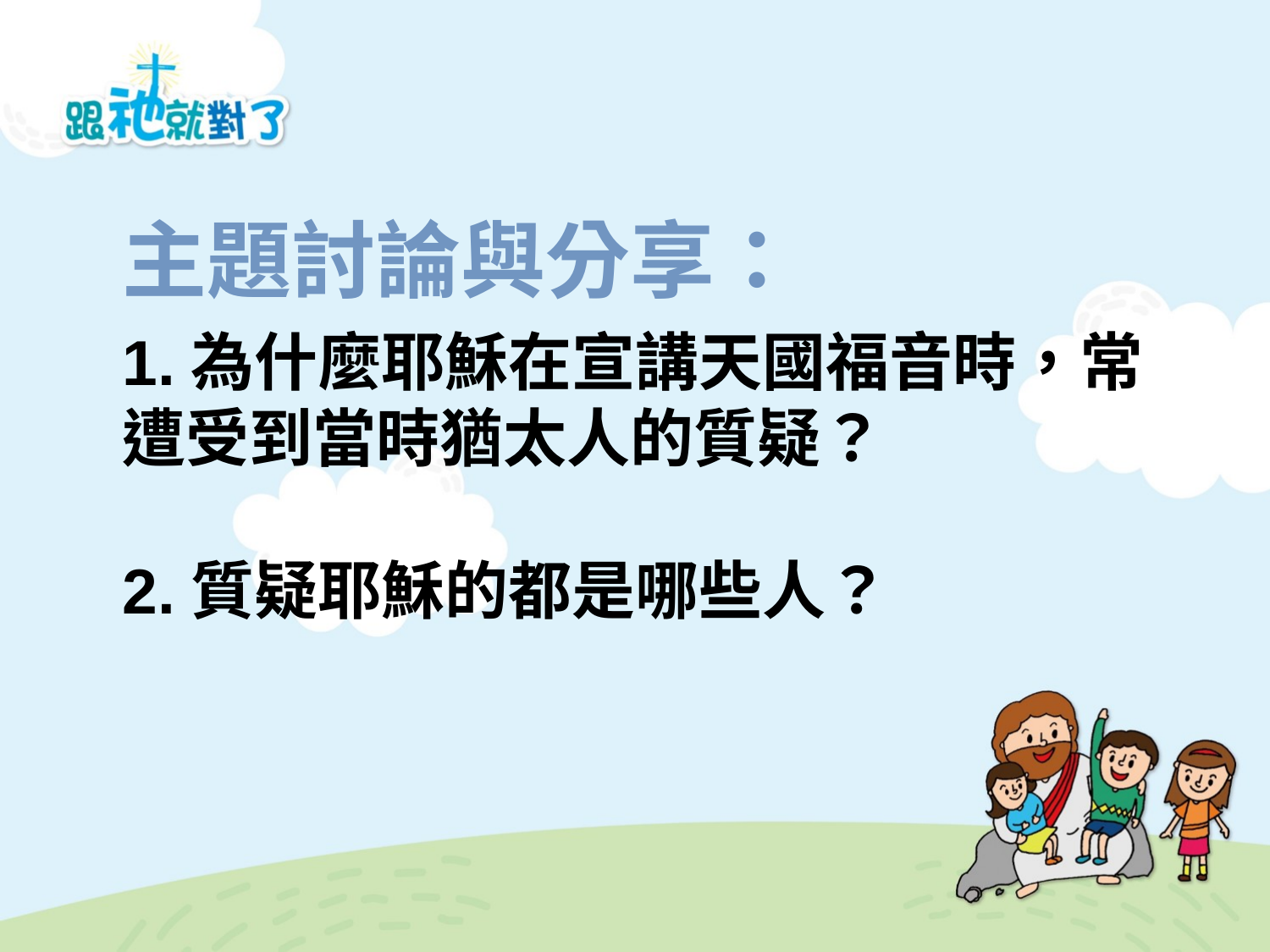

主題討論與分享：
1.為什麼耶穌在宣講天國福音時，常遭受到當時猶太人的質疑？

2.質疑耶穌的都是哪些人？